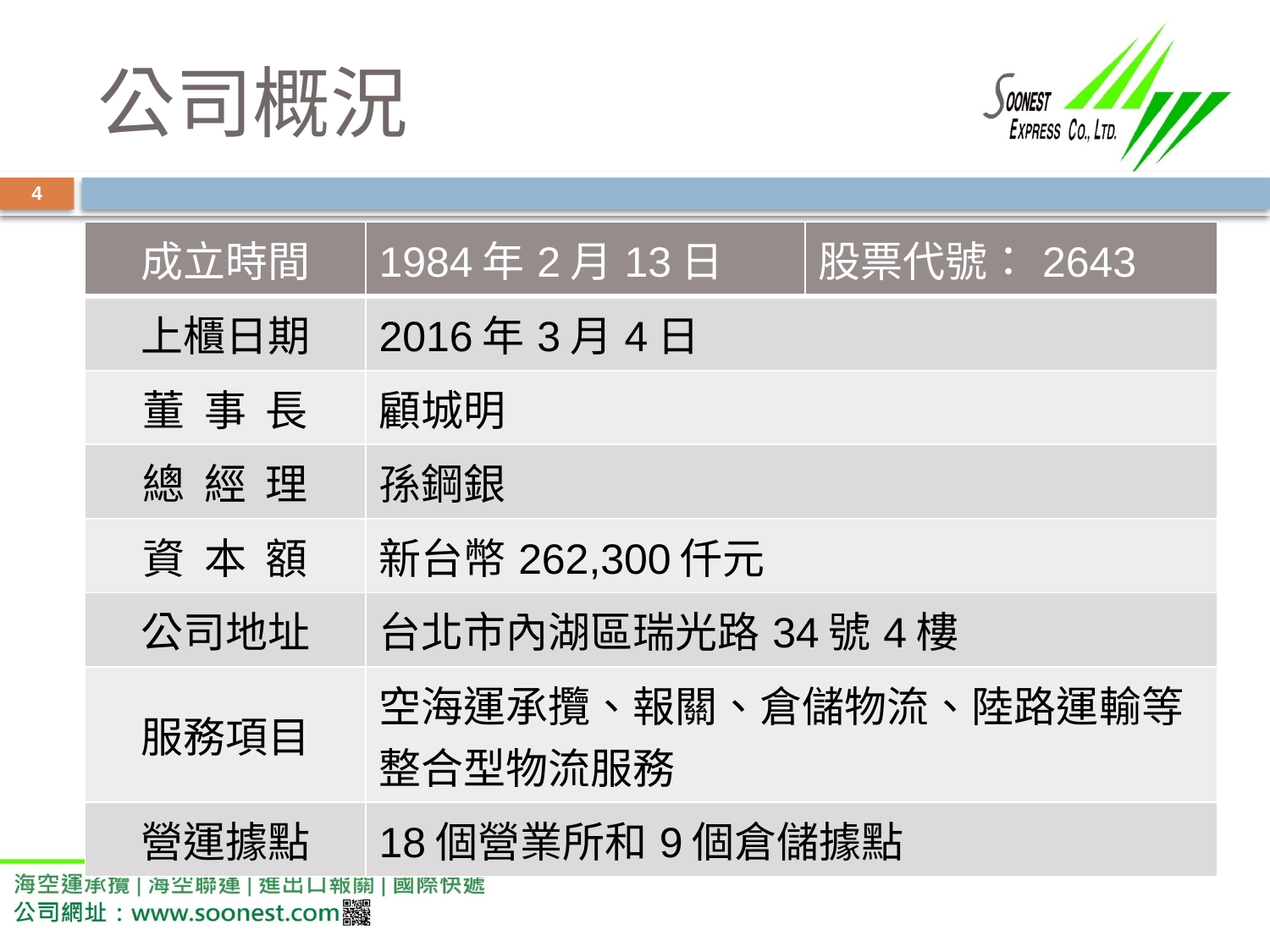

# 公司概況
4
| 成立時間 | 1984年2月13日 | 股票代號：2643 |
| --- | --- | --- |
| 上櫃日期 | 2016年3月4日 |  |
| 董 事 長 | 顧城明 |  |
| 總 經 理 | 孫鋼銀 |  |
| 資 本 額 | 新台幣262,300仟元 |  |
| 公司地址 | 台北市內湖區瑞光路34號4樓 |  |
| 服務項目 | 空海運承攬、報關、倉儲物流、陸路運輸等整合型物流服務 |  |
| 營運據點 | 18個營業所和9個倉儲據點 |  |